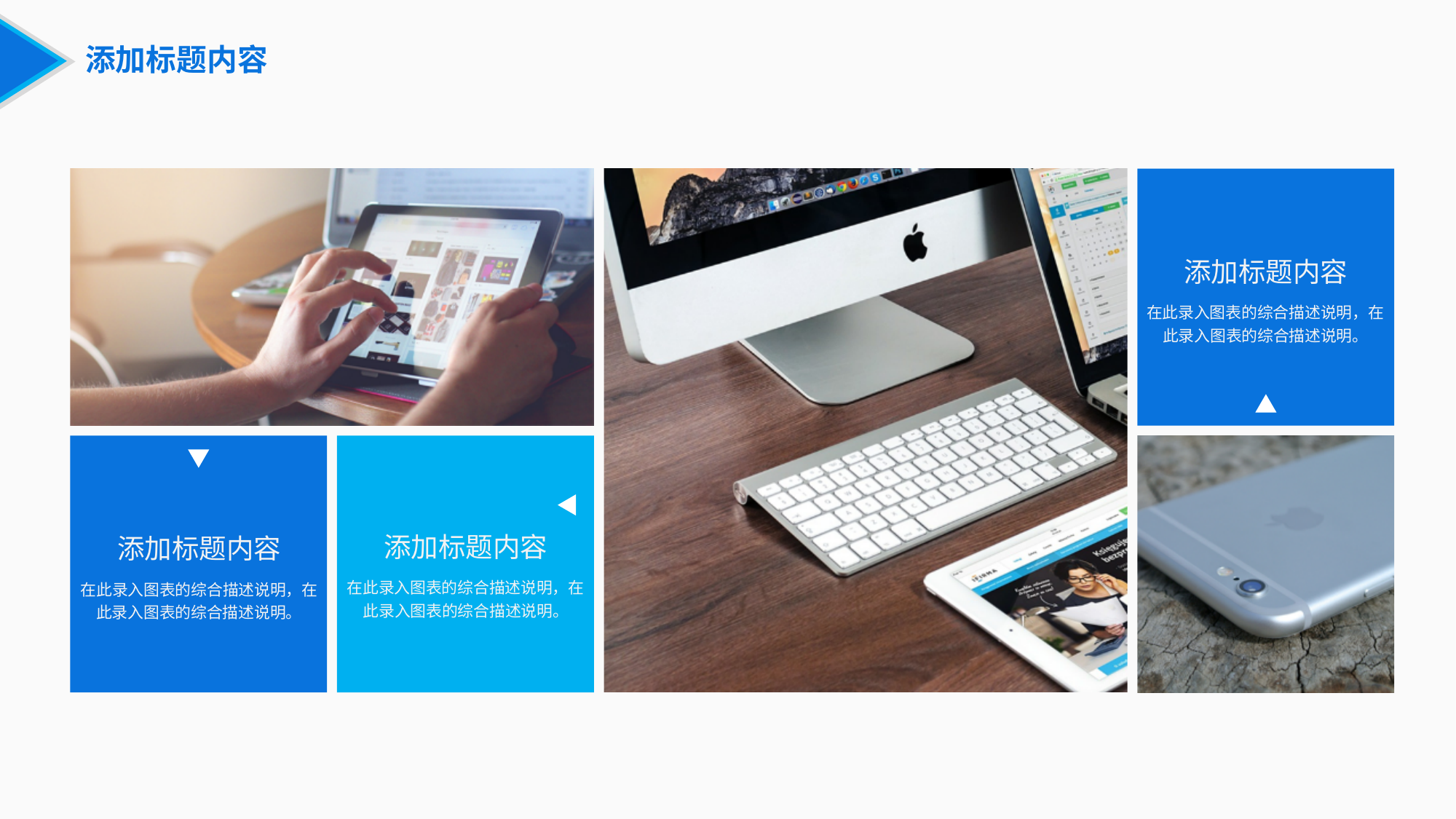

添加标题内容

添加标题内容
在此录入图表的综合描述说明，在此录入图表的综合描述说明。

添加标题内容
添加标题内容
在此录入图表的综合描述说明，在此录入图表的综合描述说明。
在此录入图表的综合描述说明，在此录入图表的综合描述说明。